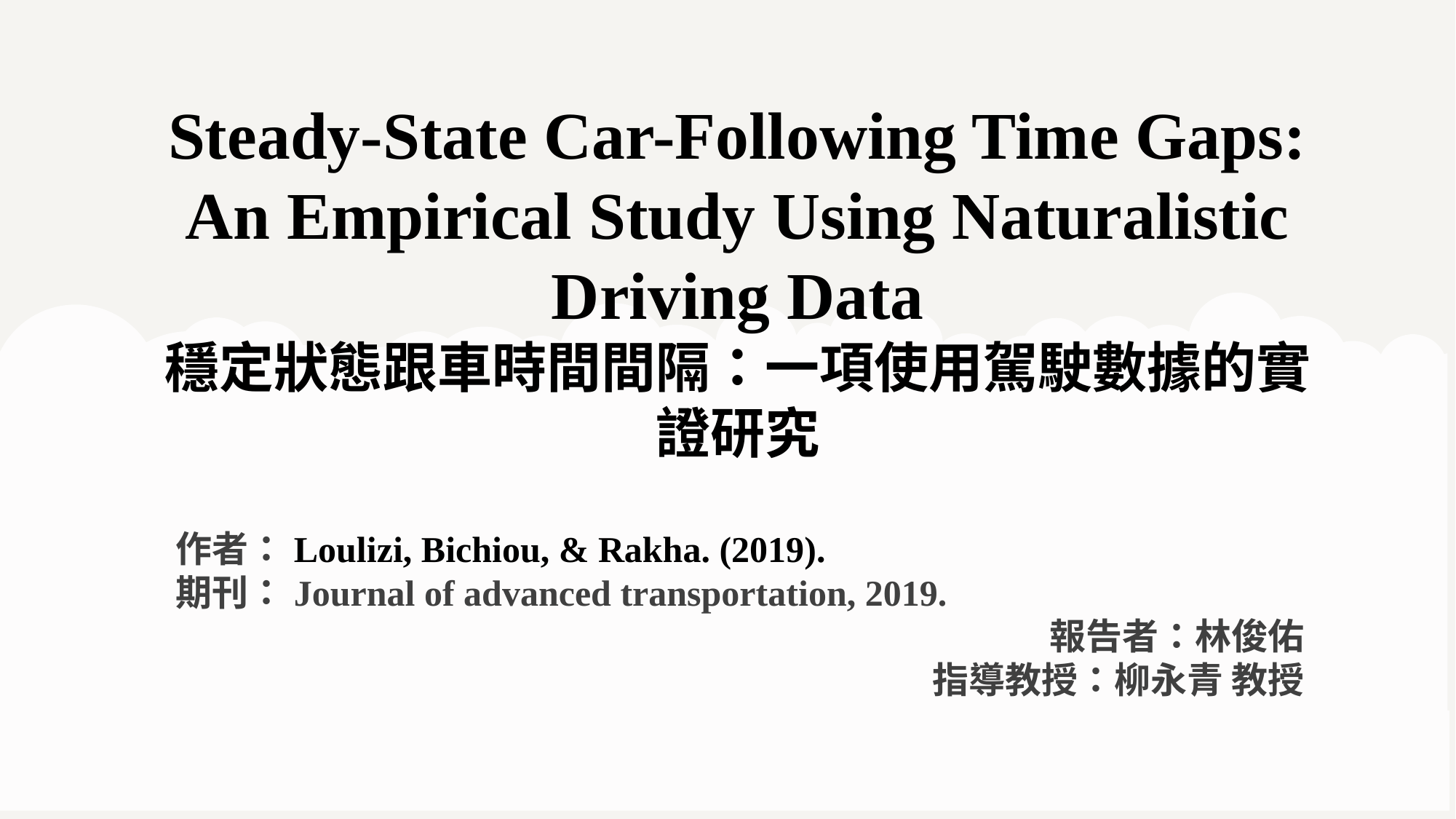

Steady-State Car-Following Time Gaps: An Empirical Study Using Naturalistic Driving Data
穩定狀態跟車時間間隔：一項使用駕駛數據的實證研究

作者：Loulizi, Bichiou, & Rakha. (2019).
期刊：Journal of advanced transportation, 2019.
報告者：林俊佑
指導教授：柳永青 教授